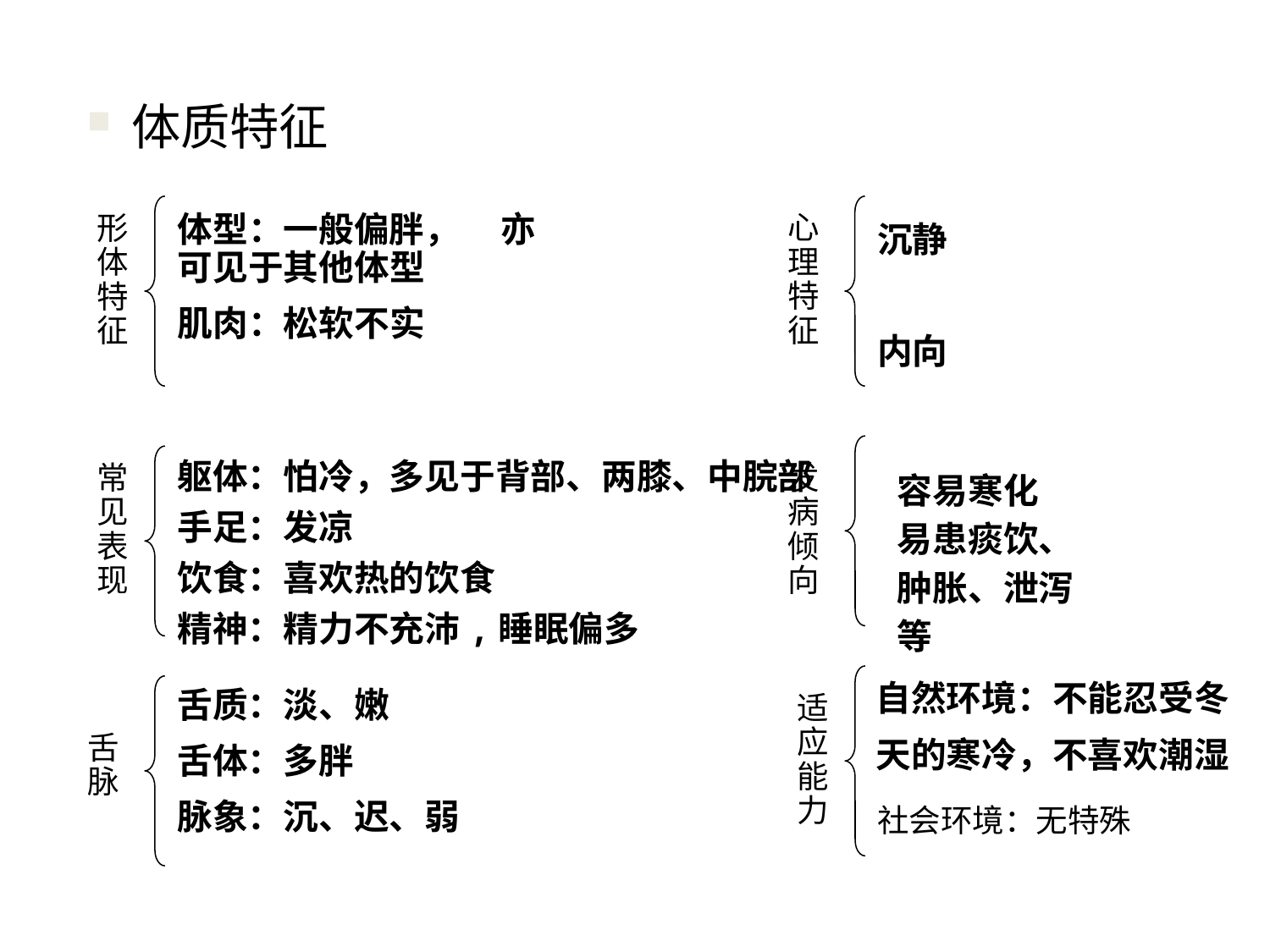

体质特征

心理特征
形体特征
体型：一般偏胖，     亦可见于其他体型
肌肉：松软不实
沉静

内向

躯体：怕冷，多见于背部、两膝、中脘部
手足：发凉
饮食：喜欢热的饮食
精神：精力不充沛,睡眠偏多

发病倾向
常见表现
容易寒化
易患痰饮、肿胀、泄泻等
自然环境：不能忍受冬天的寒冷，不喜欢潮湿

舌质：淡、嫩
舌体：多胖
脉象：沉、迟、弱
适应能力
舌脉
社会环境：无特殊